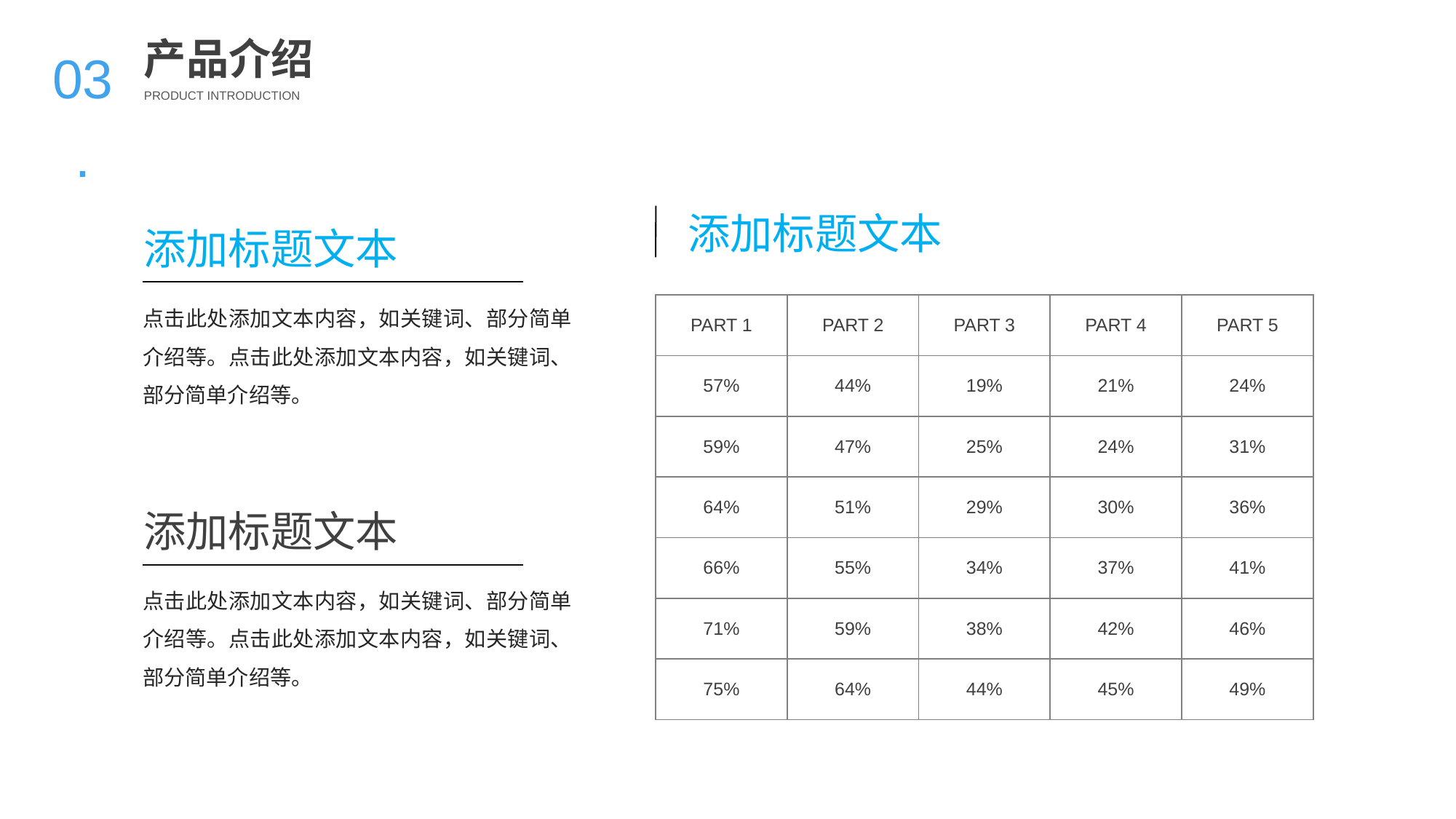

BY YUSHEN
03.
产品介绍
PRODUCT INTRODUCTION
添加标题文本
| PART 1 | PART 2 | PART 3 | PART 4 | PART 5 |
| --- | --- | --- | --- | --- |
| 57% | 44% | 19% | 21% | 24% |
| 59% | 47% | 25% | 24% | 31% |
| 64% | 51% | 29% | 30% | 36% |
| 66% | 55% | 34% | 37% | 41% |
| 71% | 59% | 38% | 42% | 46% |
| 75% | 64% | 44% | 45% | 49% |
添加标题文本
点击此处添加文本内容，如关键词、部分简单介绍等。点击此处添加文本内容，如关键词、部分简单介绍等。
添加标题文本
点击此处添加文本内容，如关键词、部分简单介绍等。点击此处添加文本内容，如关键词、部分简单介绍等。